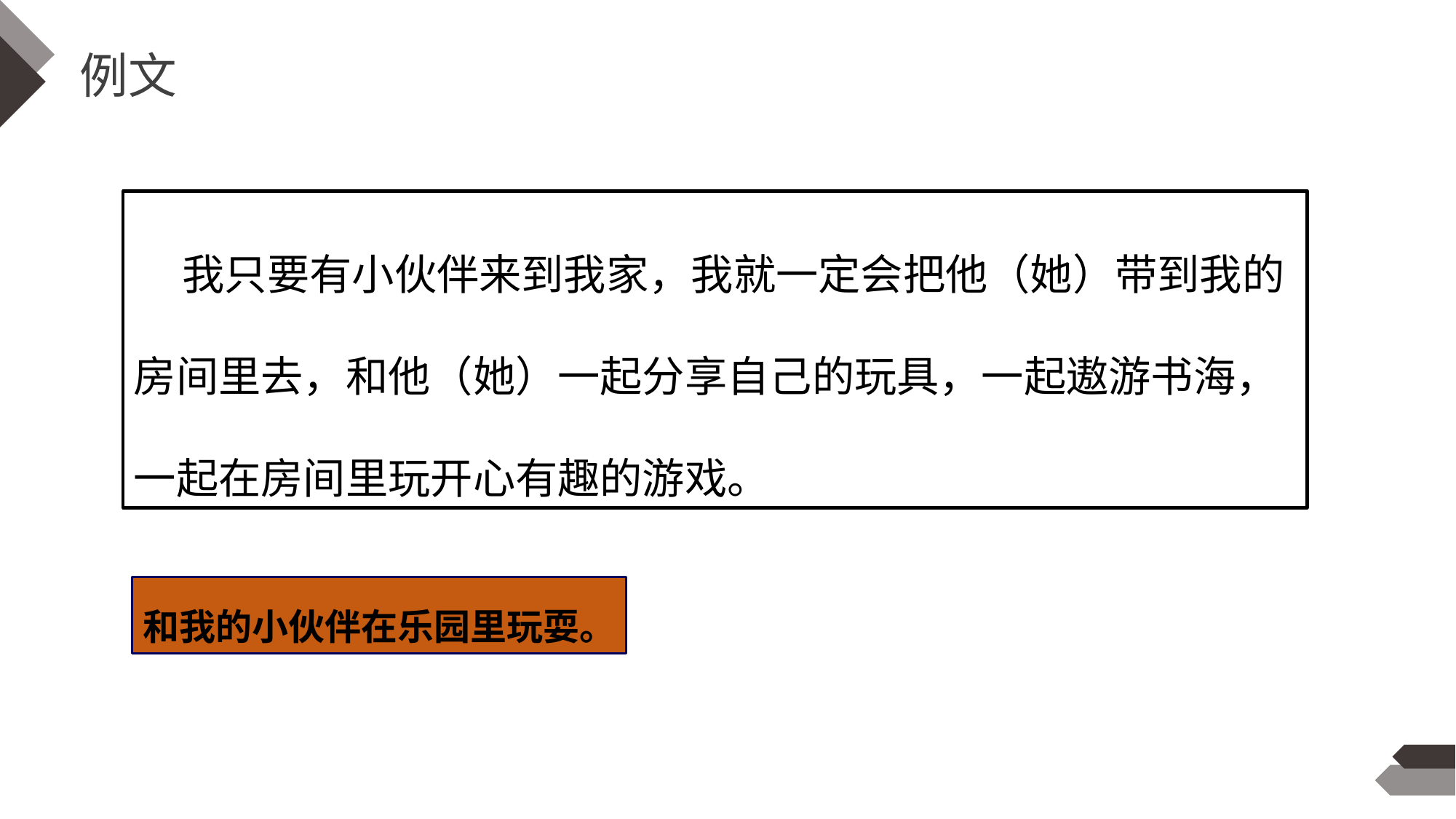

例文
    我只要有小伙伴来到我家，我就一定会把他（她）带到我的房间里去，和他（她）一起分享自己的玩具，一起遨游书海，一起在房间里玩开心有趣的游戏。
和我的小伙伴在乐园里玩耍。